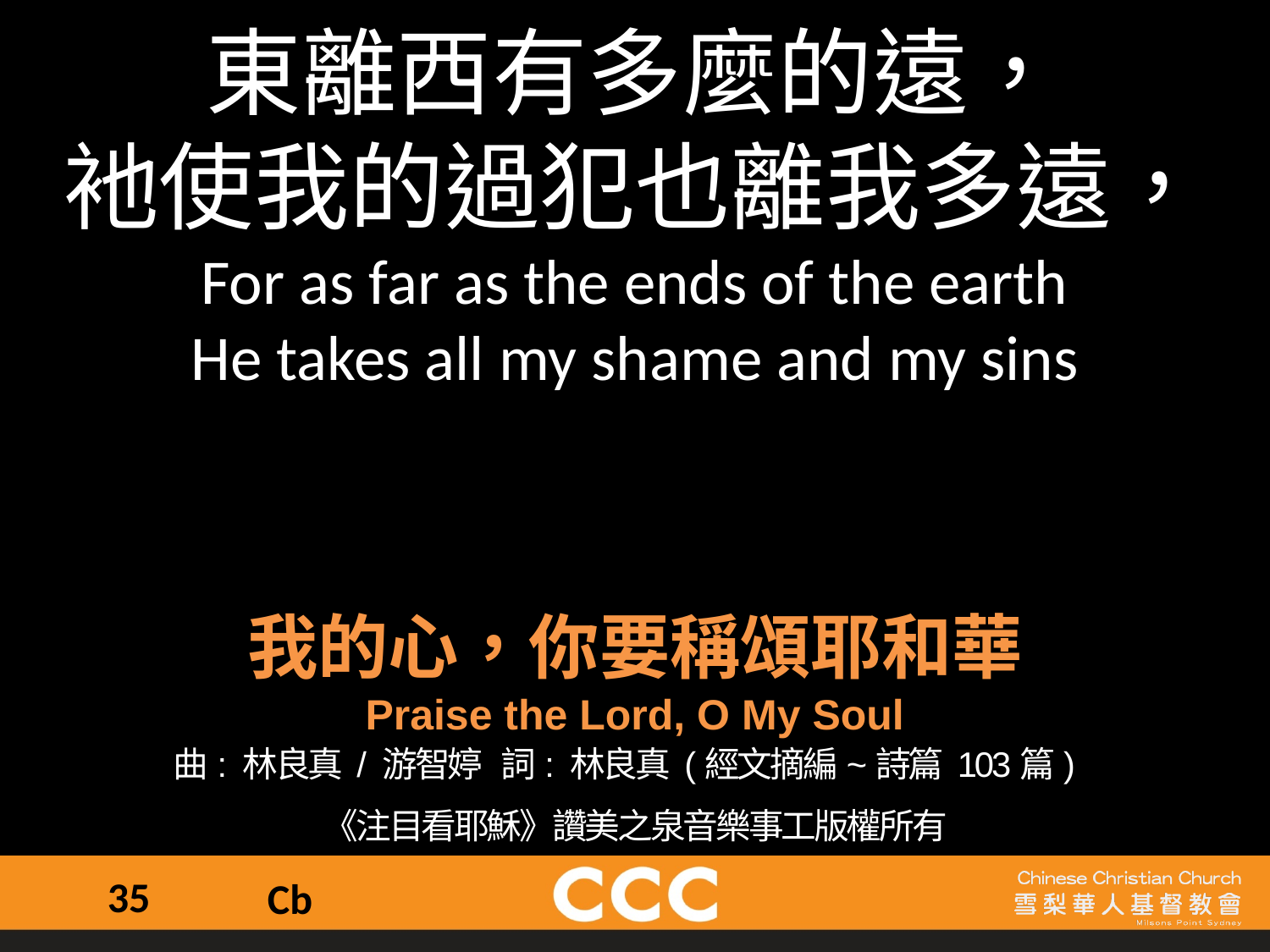

東離西有多麼的遠，
衪使我的過犯也離我多遠，
For as far as the ends of the earth
He takes all my shame and my sins
我的心，你要稱頌耶和華
Praise the Lord, O My Soul
曲: 林良真 / 游智婷    詞: 林良真 (經文摘編~詩篇 103篇)
《注目看耶穌》讚美之泉音樂事工版權所有
35
Cb